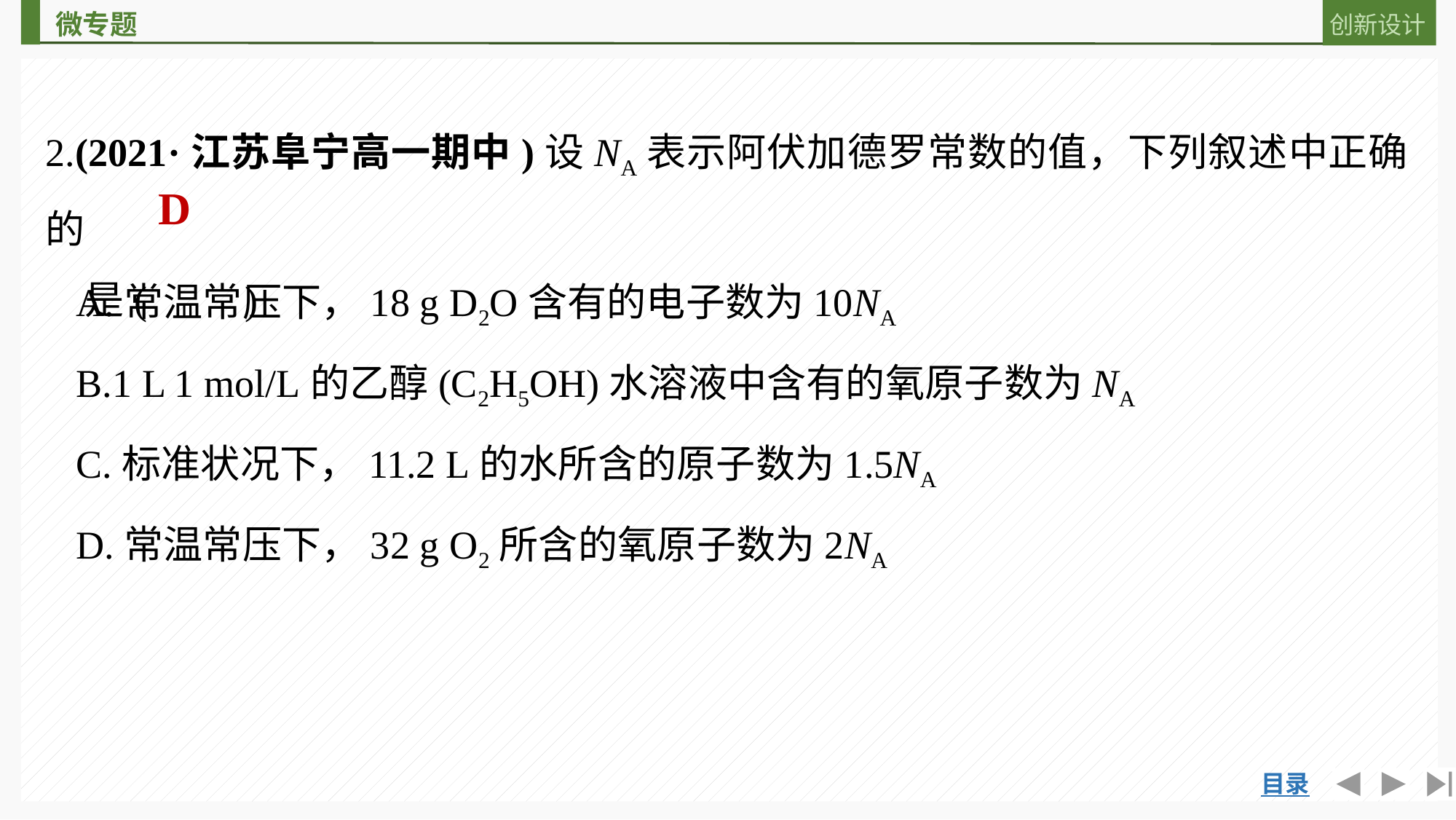

2.(2021·江苏阜宁高一期中)设NA表示阿伏加德罗常数的值，下列叙述中正确的
　是(　　)
D
A.常温常压下，18 g D2O含有的电子数为10NA
B.1 L 1 mol/L的乙醇(C2H5OH)水溶液中含有的氧原子数为NA
C.标准状况下，11.2 L的水所含的原子数为1.5NA
D.常温常压下，32 g O2所含的氧原子数为2NA